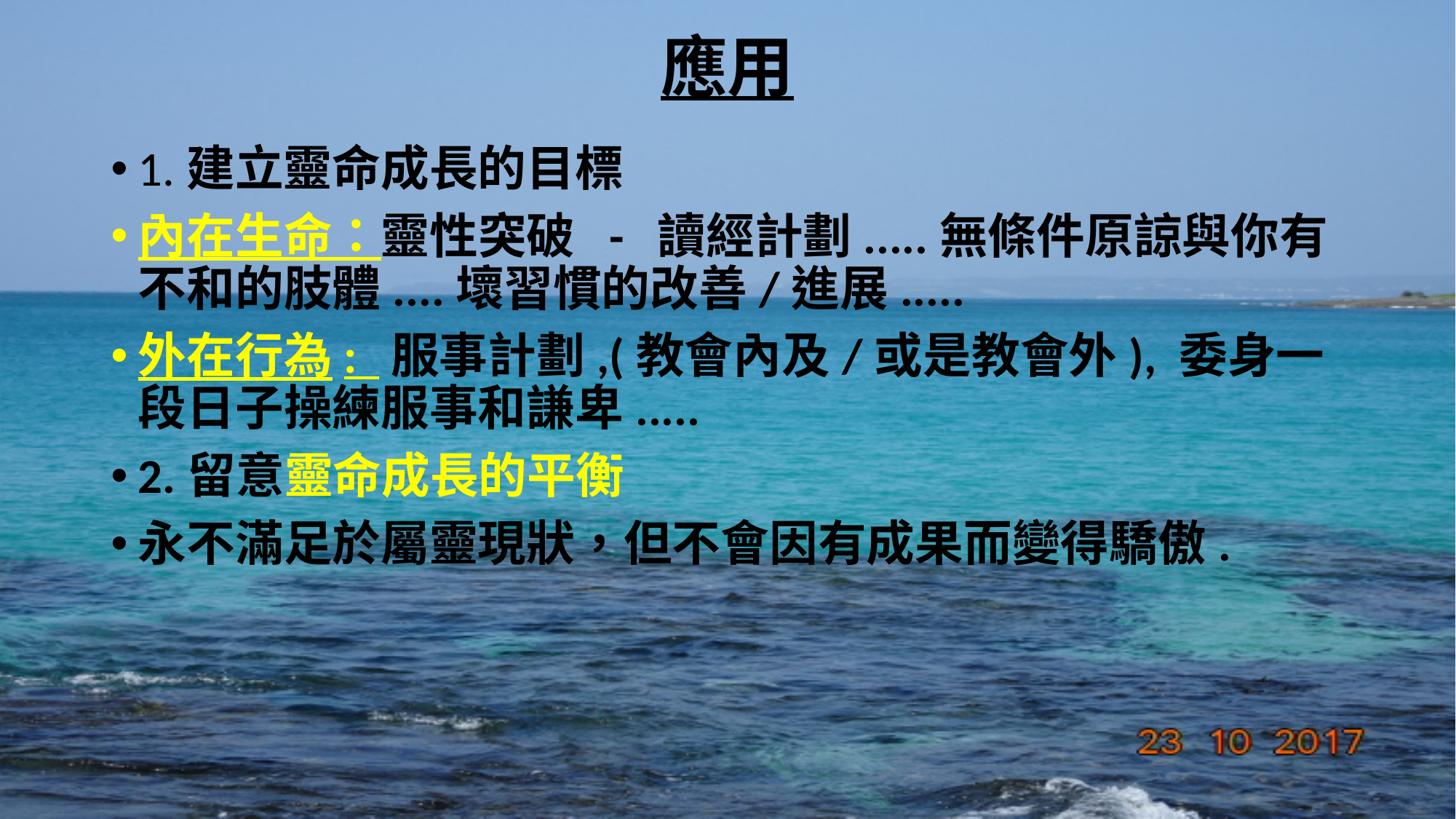

# 應用
1.建立靈命成長的目標
內在生命：靈性突破  -  讀經計劃.....無條件原諒與你有不和的肢體....壞習慣的改善/進展.....
外在行為:  服事計劃,(教會內及/或是教會外), 委身一段日子操練服事和謙卑.....
2.留意靈命成長的平衡
永不滿足於屬靈現狀，但不會因有成果而變得驕傲.